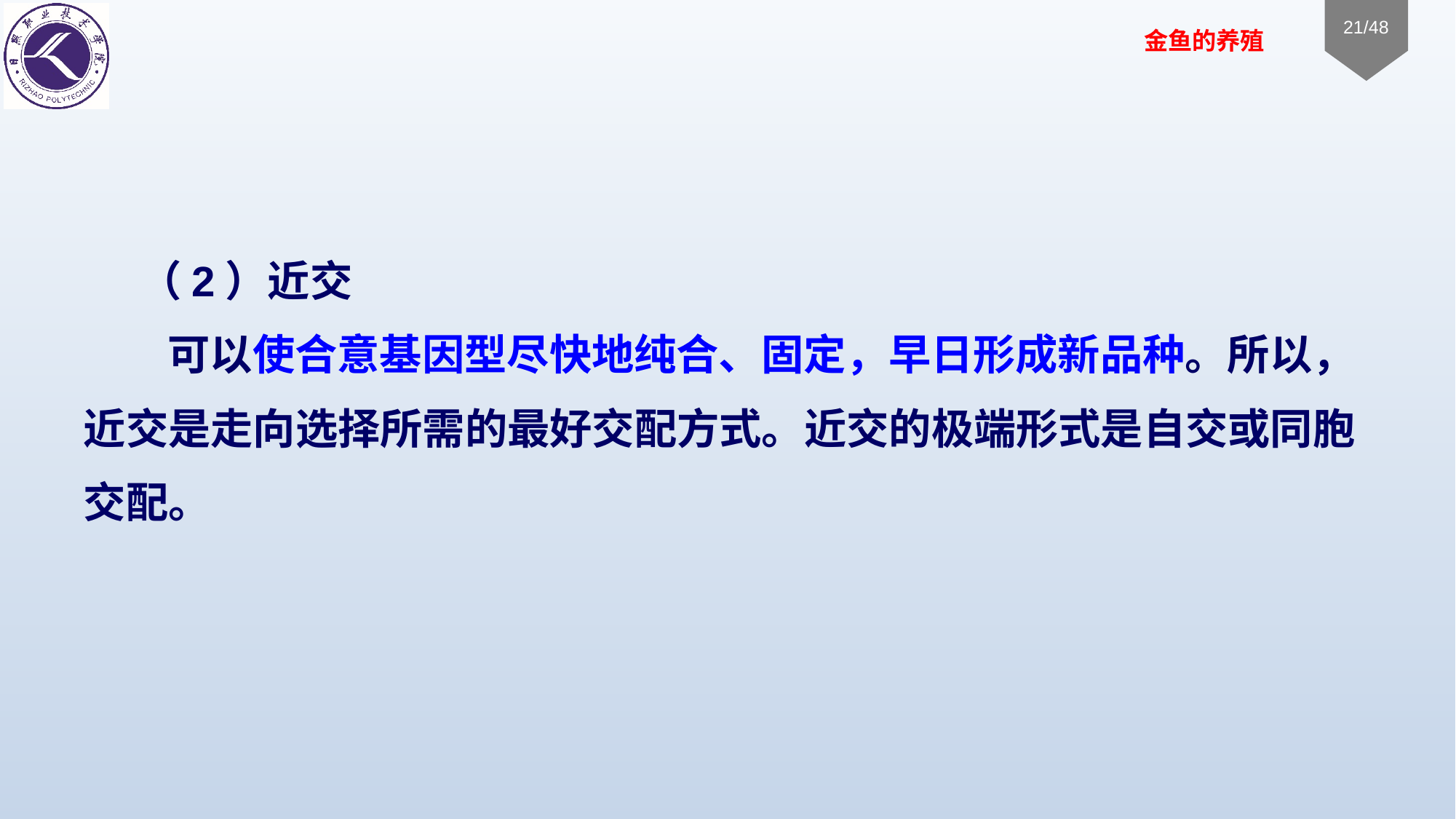

#
 （2）近交
    可以使合意基因型尽快地纯合、固定，早日形成新品种。所以，近交是走向选择所需的最好交配方式。近交的极端形式是自交或同胞交配。